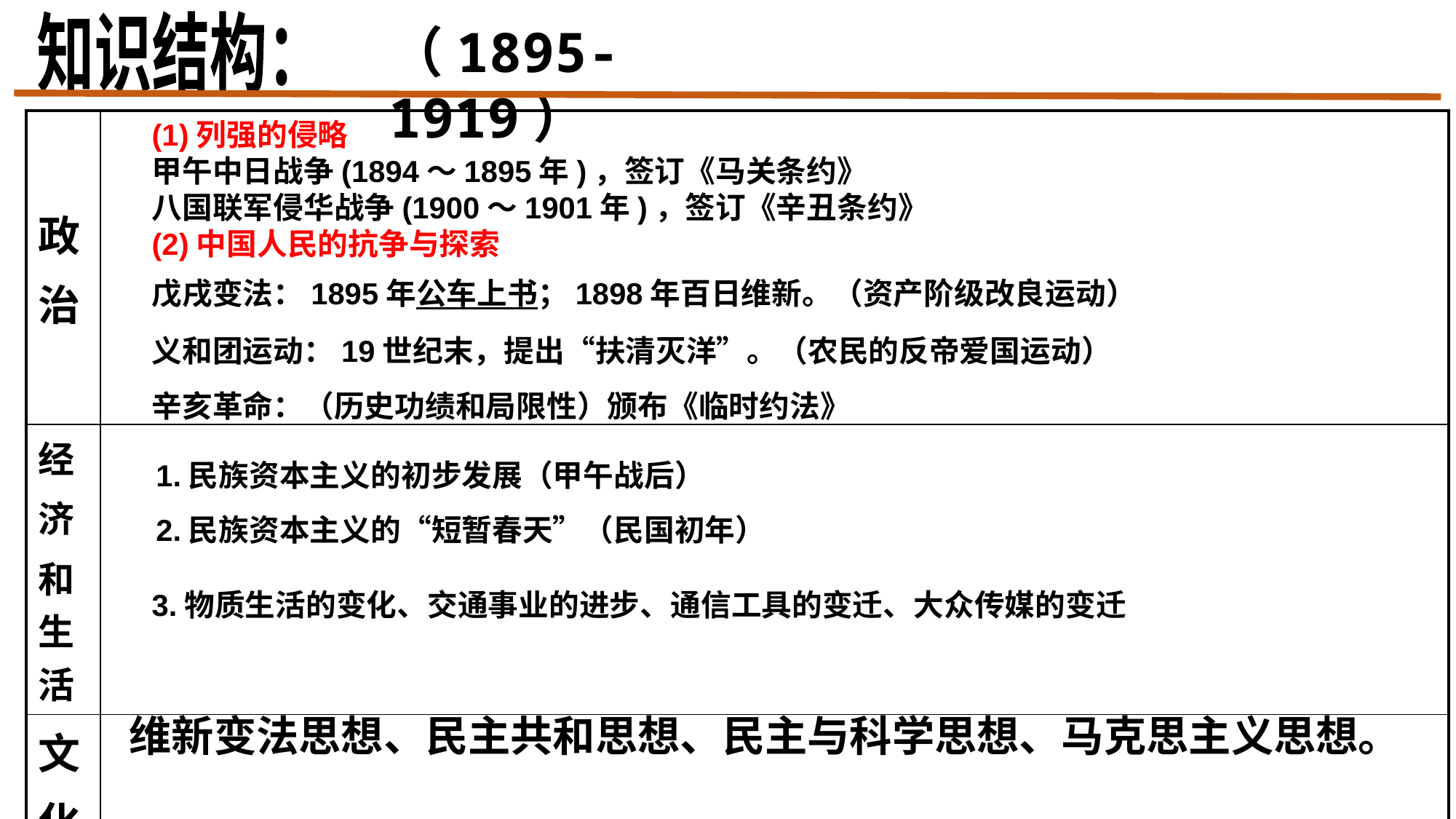

知识结构：
（1895-1919）
| 政 治 |  |
| --- | --- |
| 经 济 和生活 |  |
| 文 化 |  |
(1)列强的侵略
甲午中日战争(1894～1895年)，签订《马关条约》
八国联军侵华战争(1900～1901年)，签订《辛丑条约》
(2)中国人民的抗争与探索
戊戌变法：1895年公车上书；1898年百日维新。（资产阶级改良运动）
义和团运动：19世纪末，提出“扶清灭洋”。（农民的反帝爱国运动）
辛亥革命：（历史功绩和局限性）颁布《临时约法》
1.民族资本主义的初步发展（甲午战后）
2.民族资本主义的“短暂春天”（民国初年）
3.物质生活的变化、交通事业的进步、通信工具的变迁、大众传媒的变迁
维新变法思想、民主共和思想、民主与科学思想、马克思主义思想。